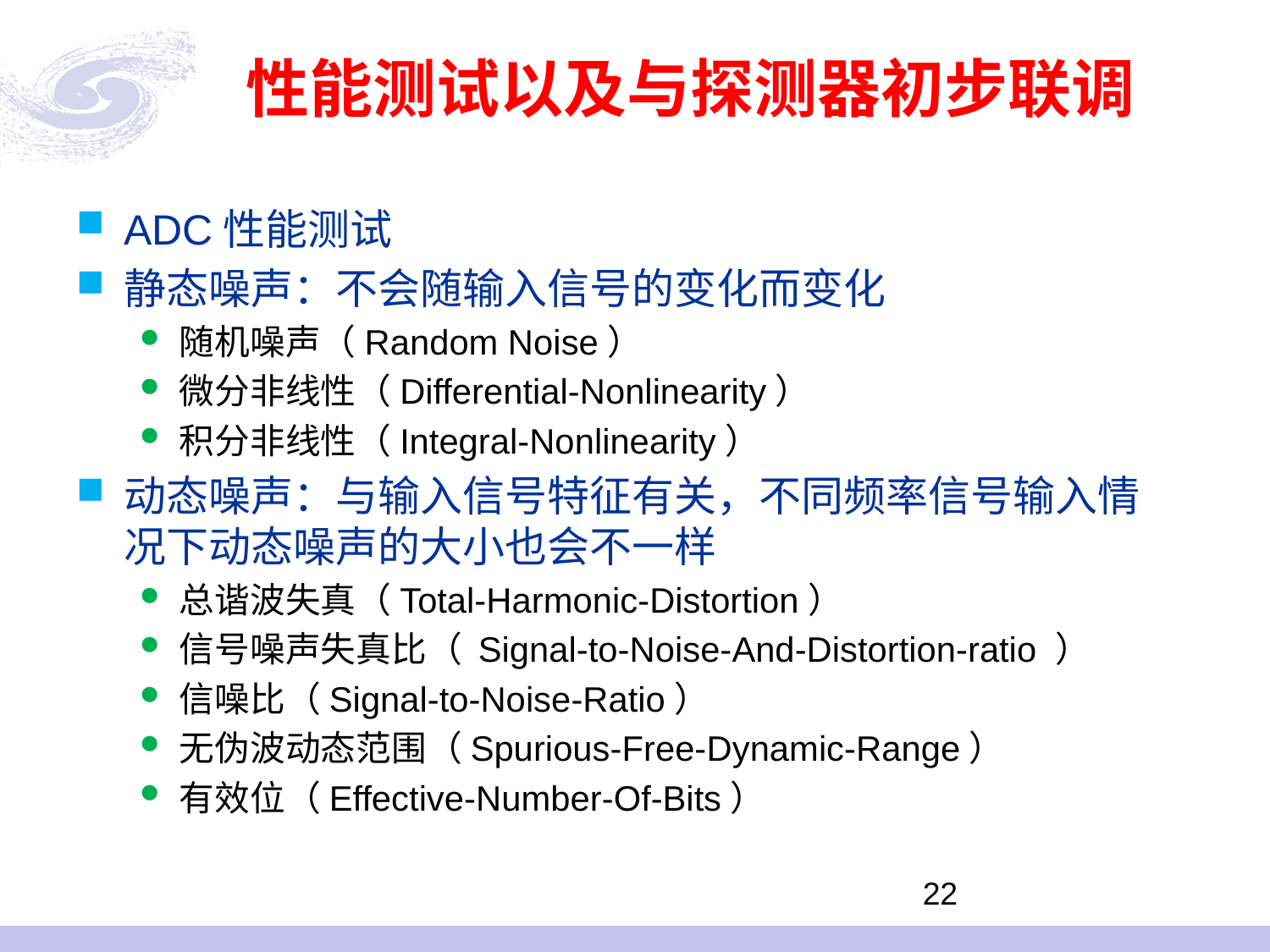

# 性能测试以及与探测器初步联调
ADC性能测试
静态噪声：不会随输入信号的变化而变化
随机噪声（Random Noise）
微分非线性（Differential-Nonlinearity）
积分非线性（Integral-Nonlinearity）
动态噪声：与输入信号特征有关，不同频率信号输入情况下动态噪声的大小也会不一样
总谐波失真（Total-Harmonic-Distortion）
信号噪声失真比（ Signal-to-Noise-And-Distortion-ratio ）
信噪比（Signal-to-Noise-Ratio）
无伪波动态范围（Spurious-Free-Dynamic-Range）
有效位（Effective-Number-Of-Bits）
22